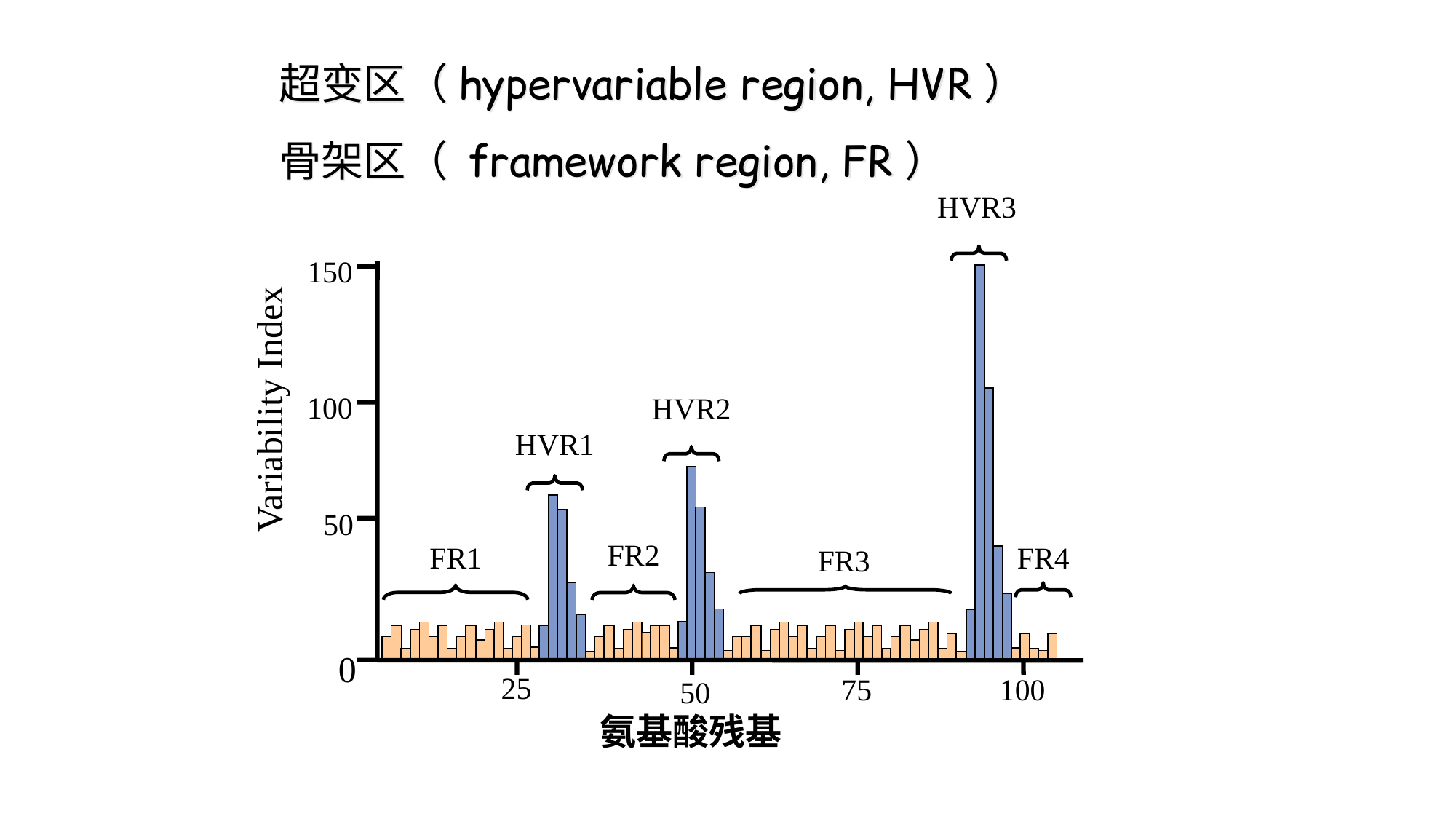

超变区（hypervariable region, HVR）
骨架区（ framework region, FR）
HVR3

150

Variability Index
100
HVR2

HVR1

50

FR2
FR1
FR4
FR3

0

25
75
100
50
氨基酸残基